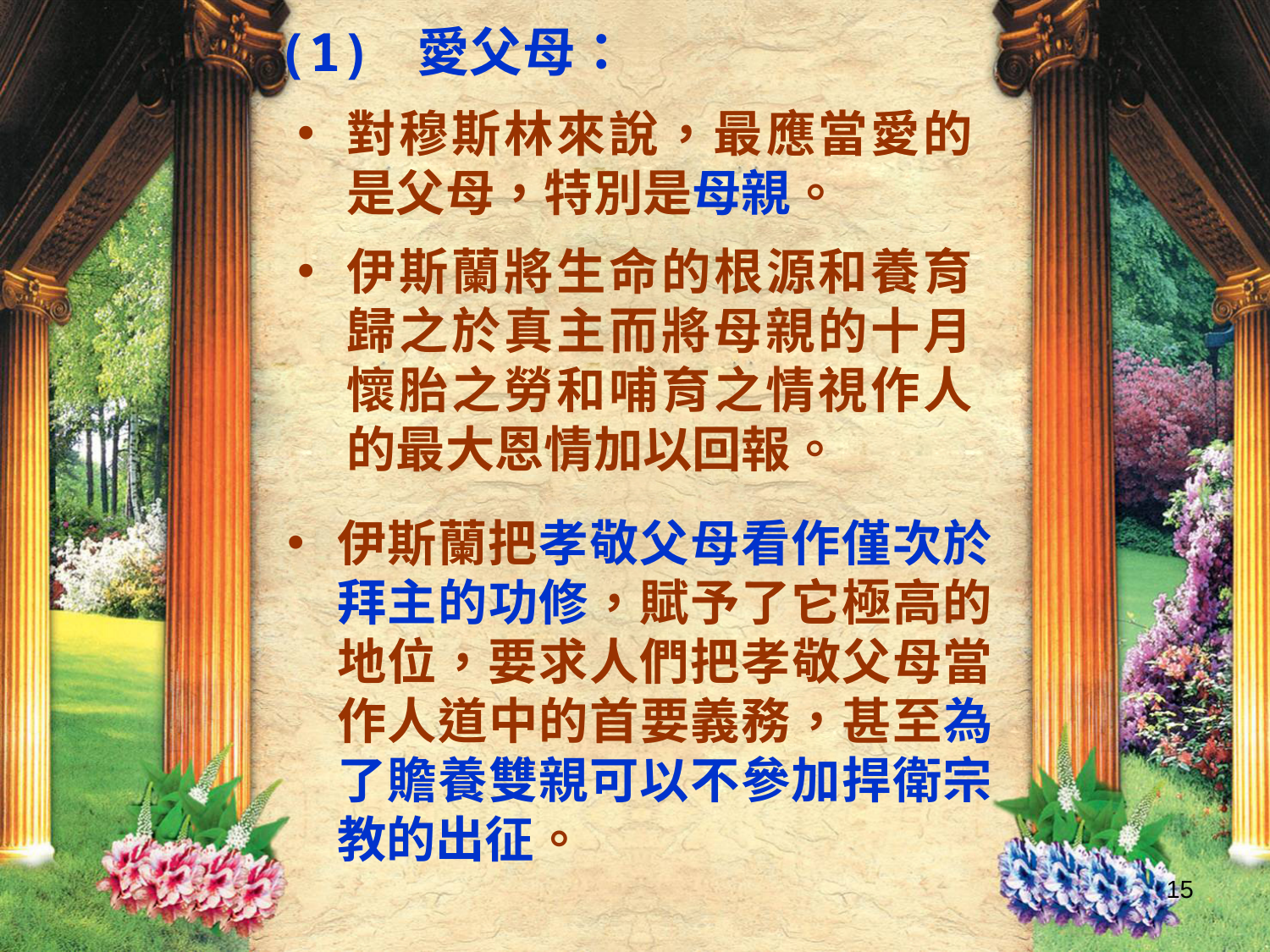

(1) 愛父母：
對穆斯林來說，最應當愛的是父母，特別是母親。
伊斯蘭將生命的根源和養育歸之於真主而將母親的十月懷胎之勞和哺育之情視作人的最大恩情加以回報。
伊斯蘭把孝敬父母看作僅次於拜主的功修，賦予了它極高的地位，要求人們把孝敬父母當作人道中的首要義務，甚至為了贍養雙親可以不參加捍衛宗教的出征。
15